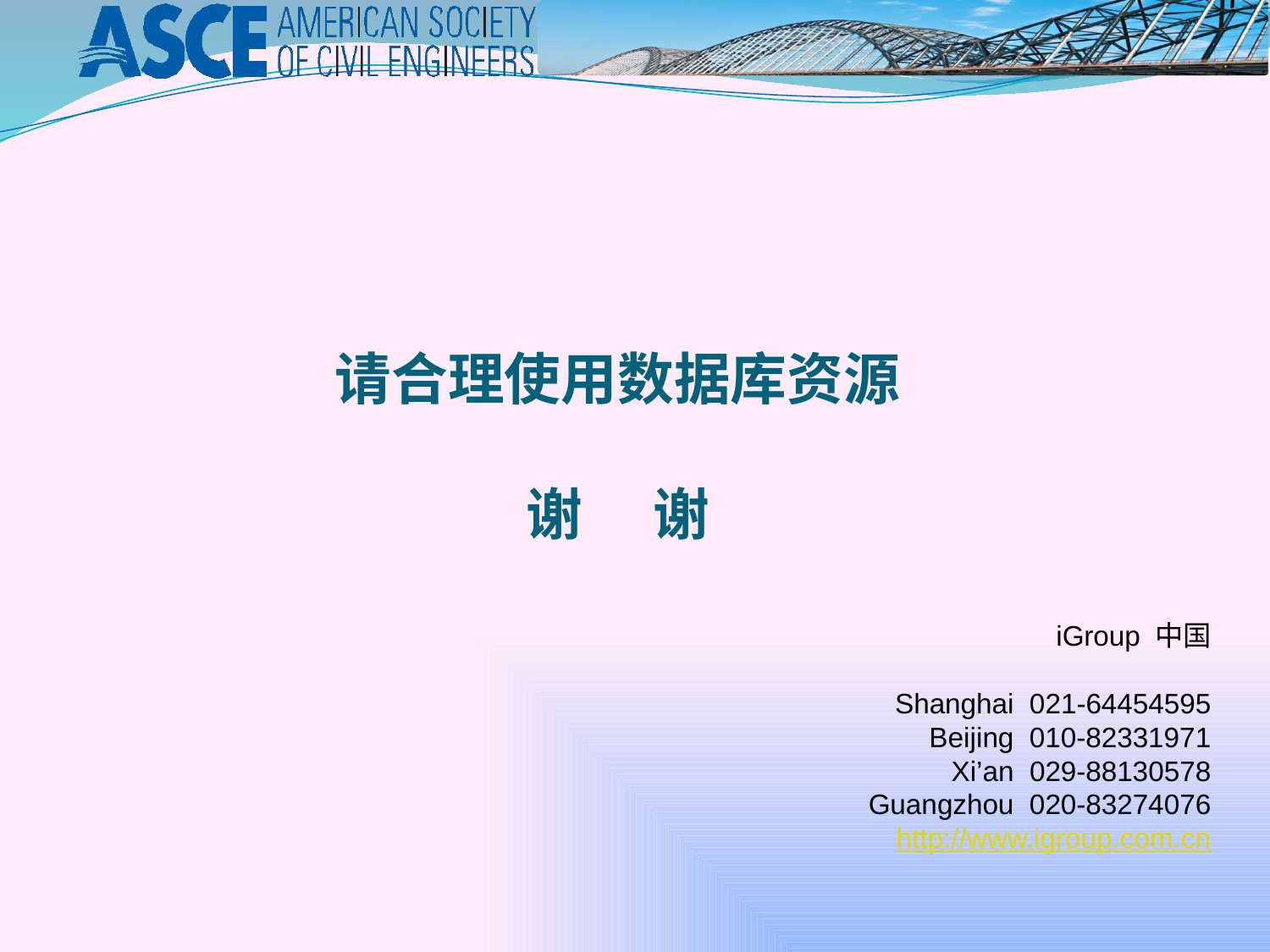

请合理使用数据库资源

谢	谢

iGroup 中国

Shanghai  021-64454595
            Beijing  010-82331971
          Xi’an  029-88130578
Guangzhou  020-83274076
http://www.igroup.com.cn